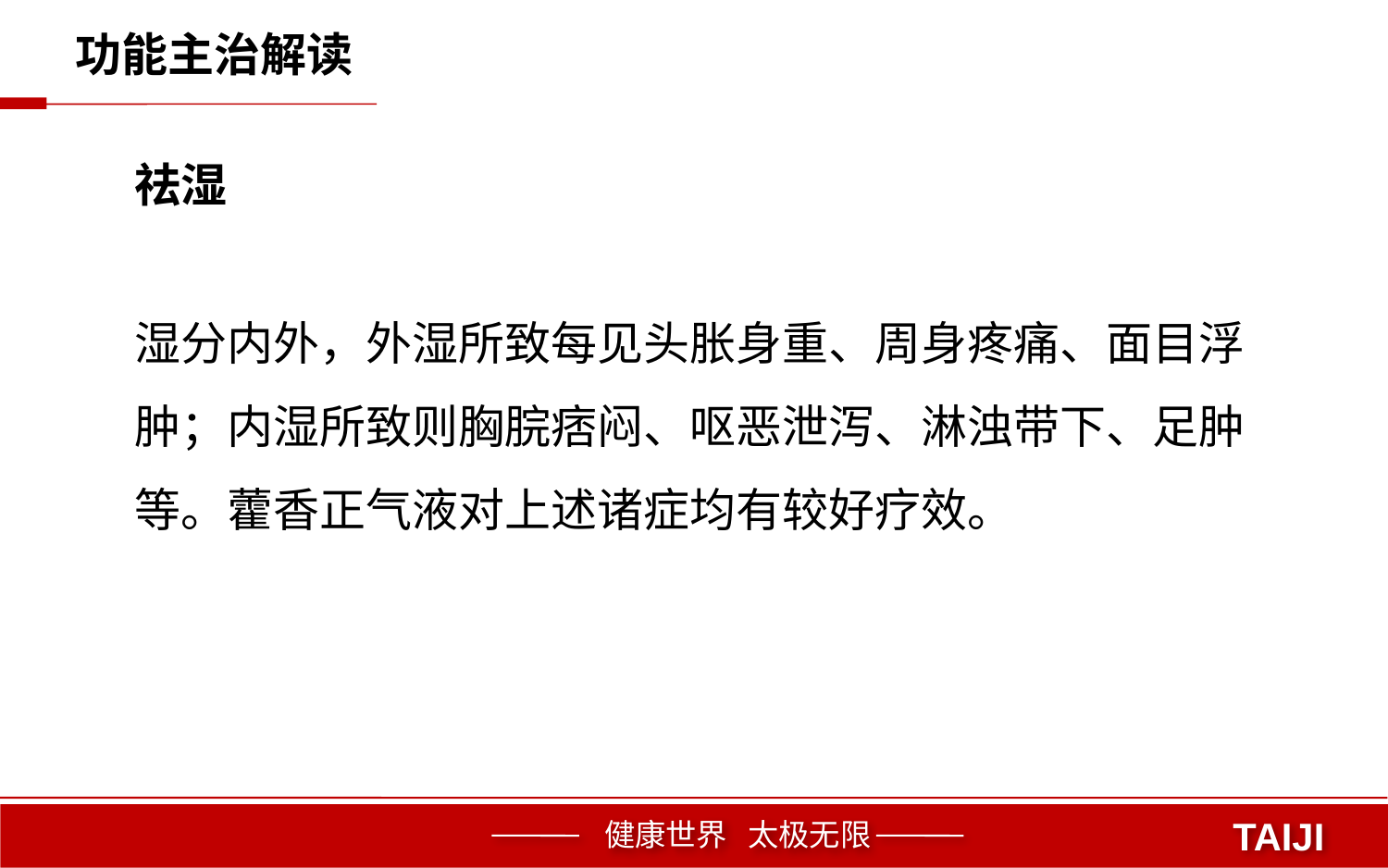

功能主治解读
祛湿
湿分内外，外湿所致每见头胀身重、周身疼痛、面目浮肿；内湿所致则胸脘痞闷、呕恶泄泻、淋浊带下、足肿等。藿香正气液对上述诸症均有较好疗效。